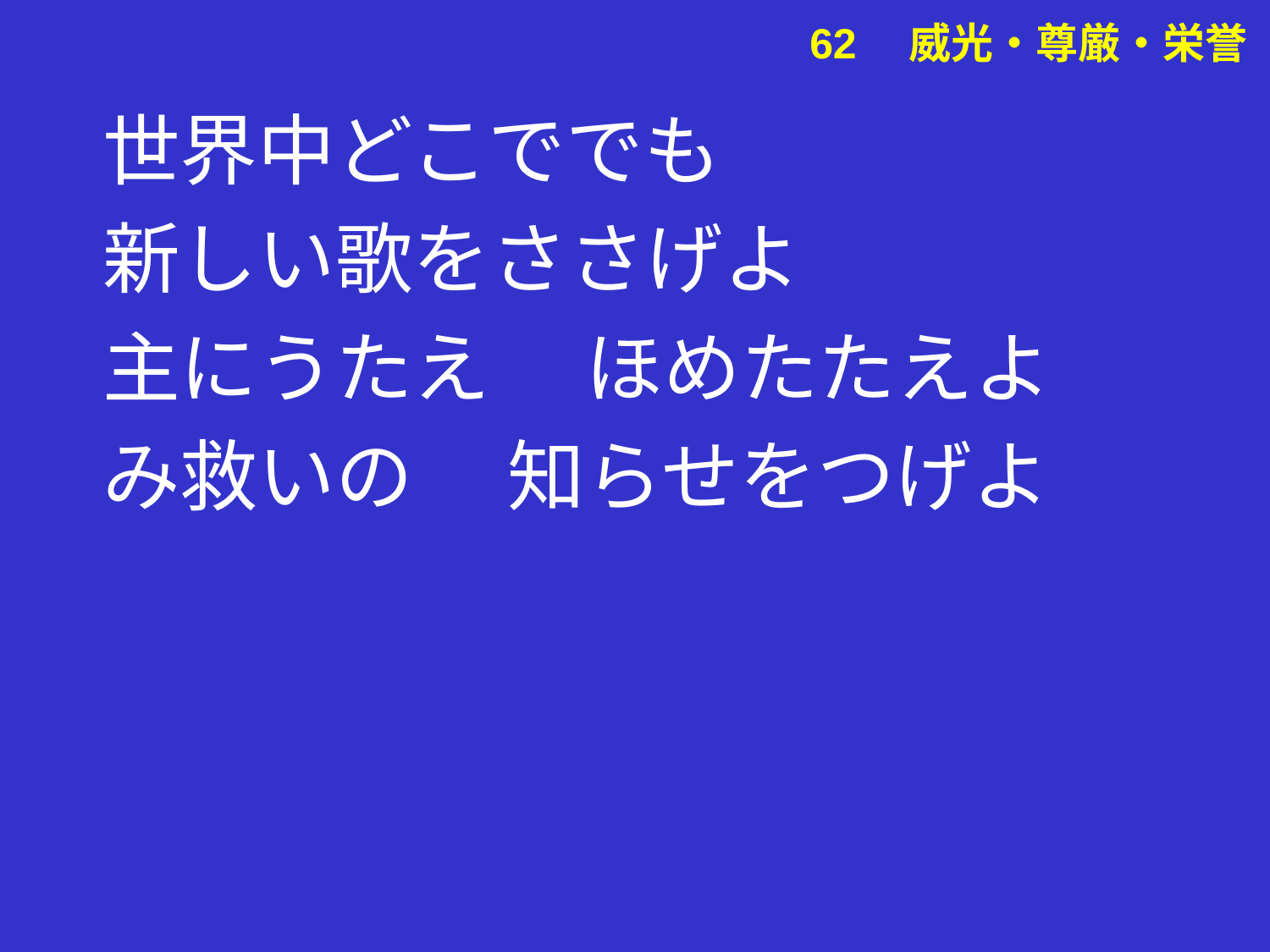

世界中どこででも
新しい歌をささげよ
主にうたえ 　ほめたたえよ
み救いの 　知らせをつげよ

# 62　威光・尊厳・栄誉